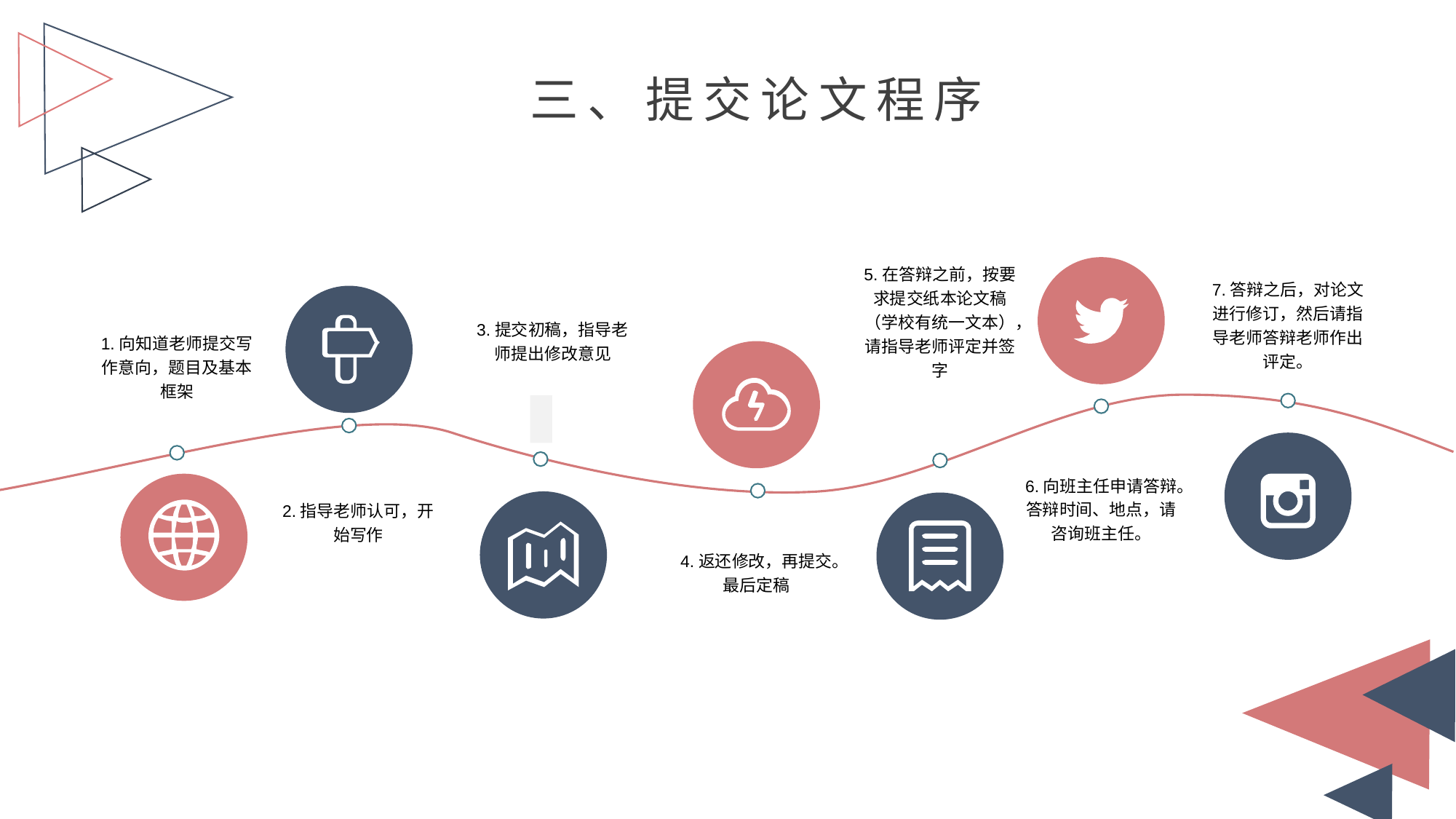

三、提交论文程序
5.在答辩之前，按要求提交纸本论文稿（学校有统一文本），请指导老师评定并签字

7.答辩之后，对论文进行修订，然后请指导老师答辩老师作出评定。

3.提交初稿，指导老师提出修改意见
1.向知道老师提交写作意向，题目及基本框架

6.向班主任申请答辩。答辩时间、地点，请咨询班主任。

2.指导老师认可，开始写作

4.返还修改，再提交。最后定稿